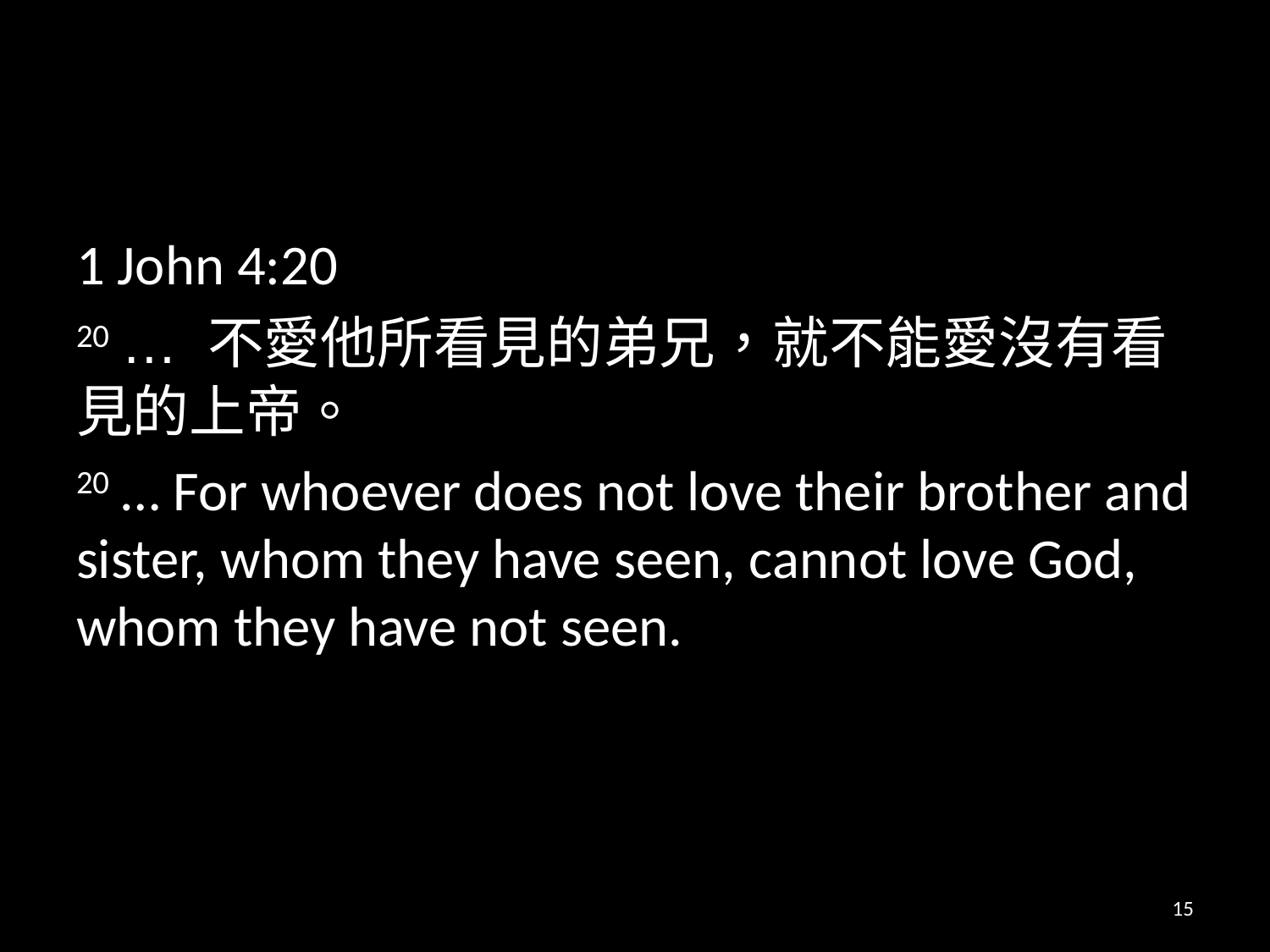

#
1 John 4:20
20 … 不愛他所看見的弟兄，就不能愛沒有看見的上帝。
20 … For whoever does not love their brother and sister, whom they have seen, cannot love God, whom they have not seen.
15